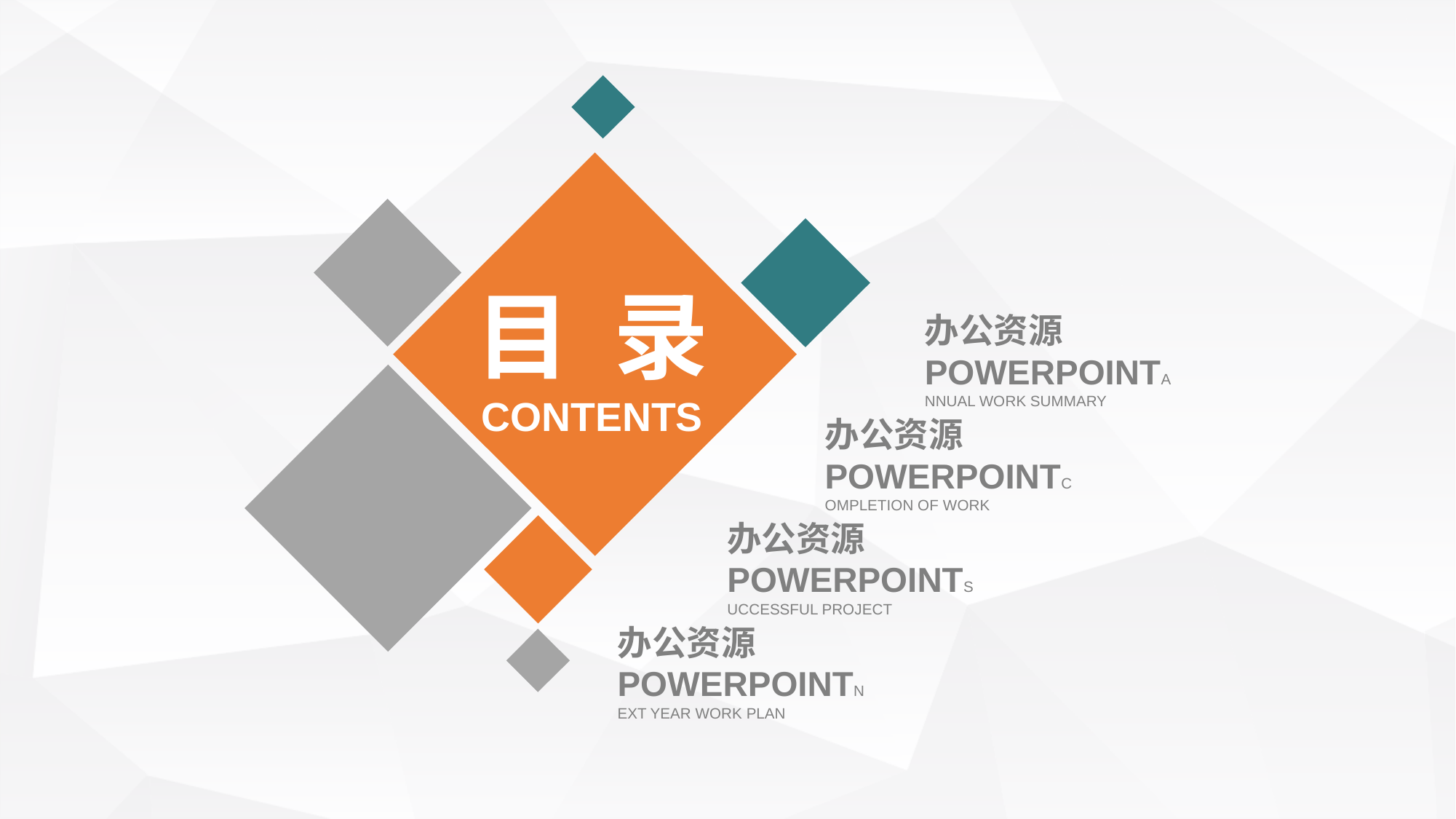

目  录
办公资源POWERPOINTANNUAL WORK SUMMARY

CONTENTS
办公资源POWERPOINTCOMPLETION OF WORK

办公资源POWERPOINTSUCCESSFUL PROJECT
办公资源POWERPOINTNEXT YEAR WORK PLAN